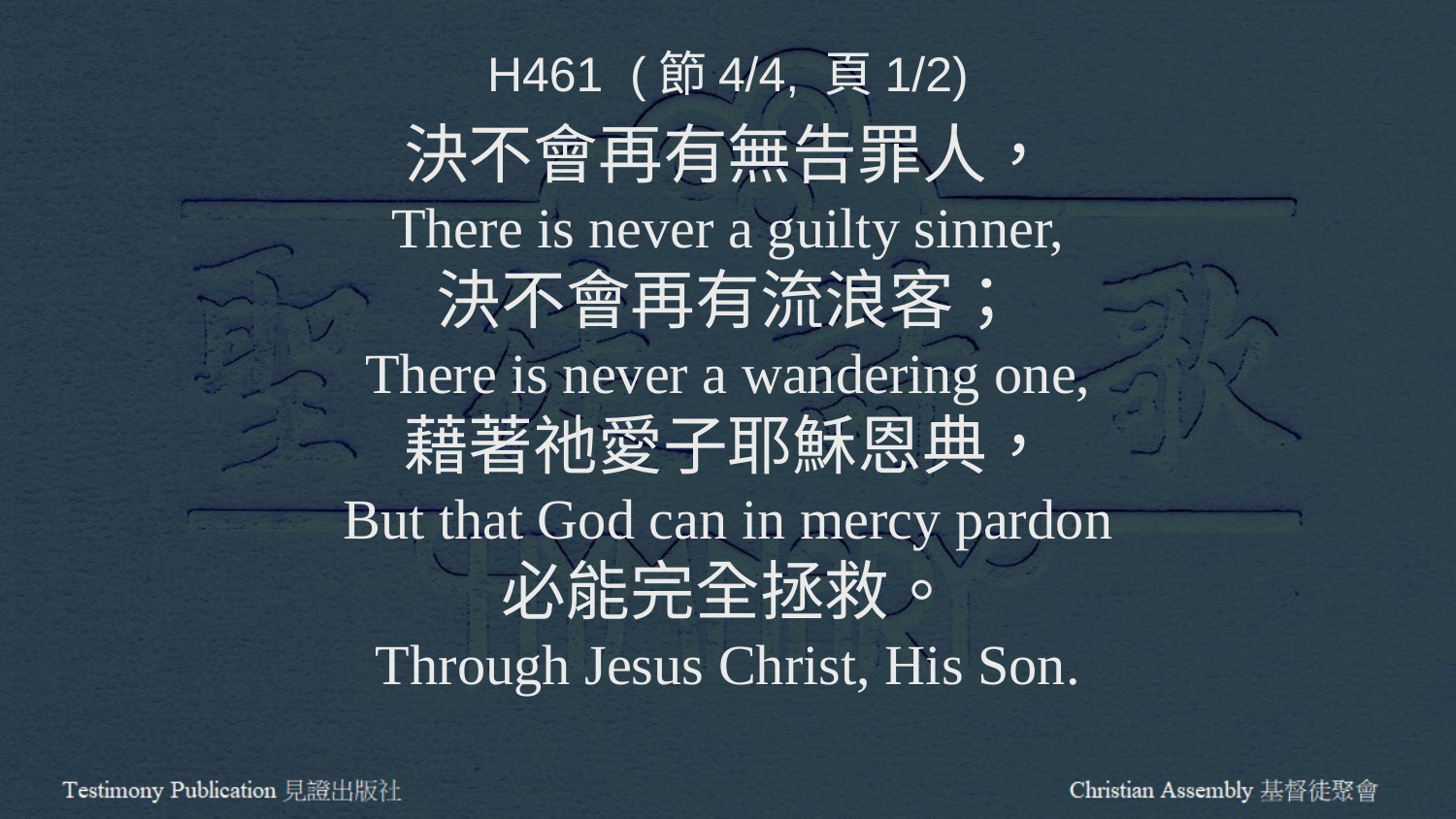

H461  (節4/4, 頁1/2)
決不會再有無告罪人，
There is never a guilty sinner,
決不會再有流浪客；
There is never a wandering one,
藉著祂愛子耶穌恩典，
But that God can in mercy pardon
必能完全拯救。
Through Jesus Christ, His Son.